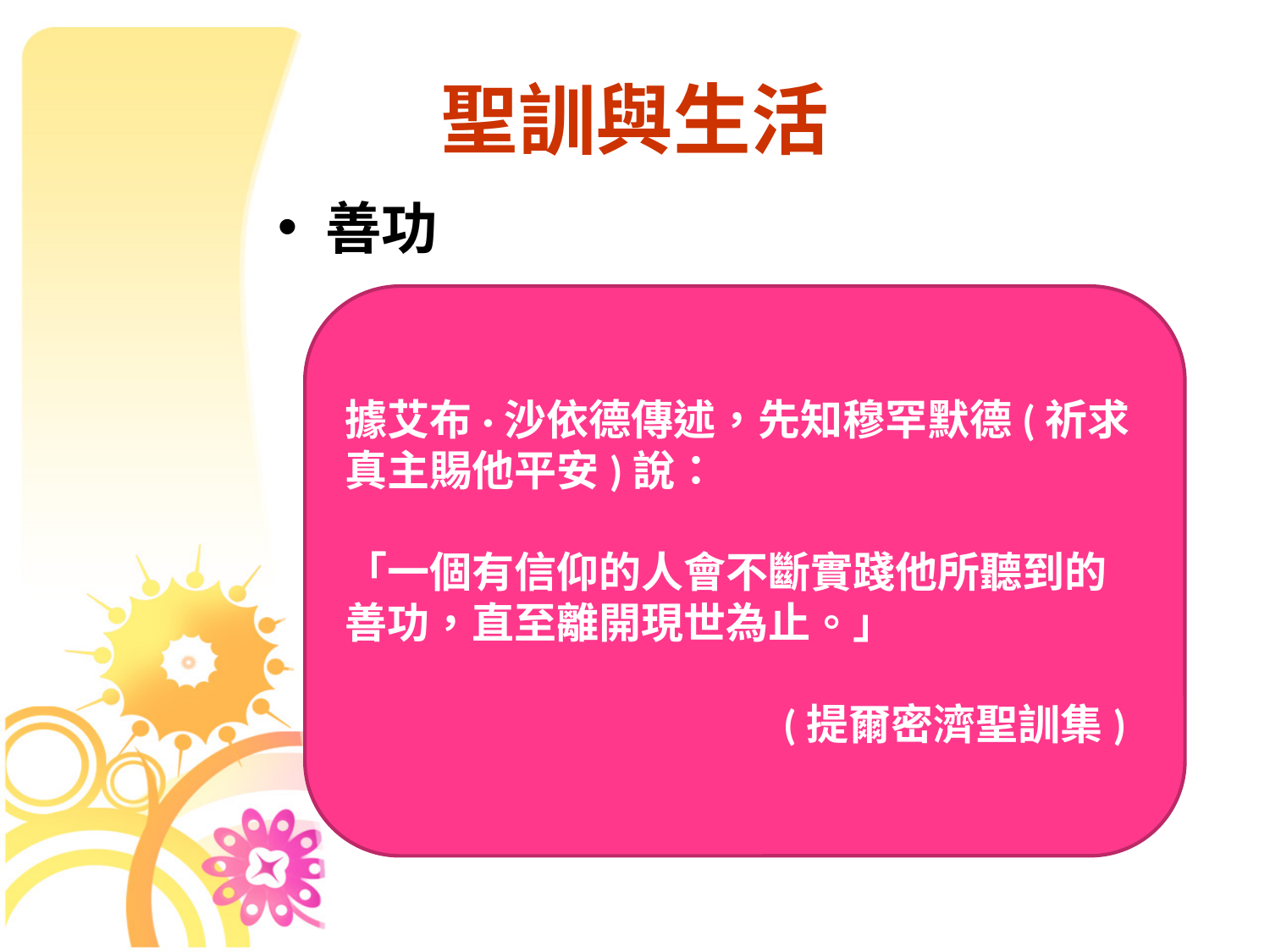

# 聖訓與生活
善功
據艾布·沙依德傳述，先知穆罕默德(祈求真主賜他平安)說：

「一個有信仰的人會不斷實踐他所聽到的善功，直至離開現世為止。」

                                              (提爾密濟聖訓集)